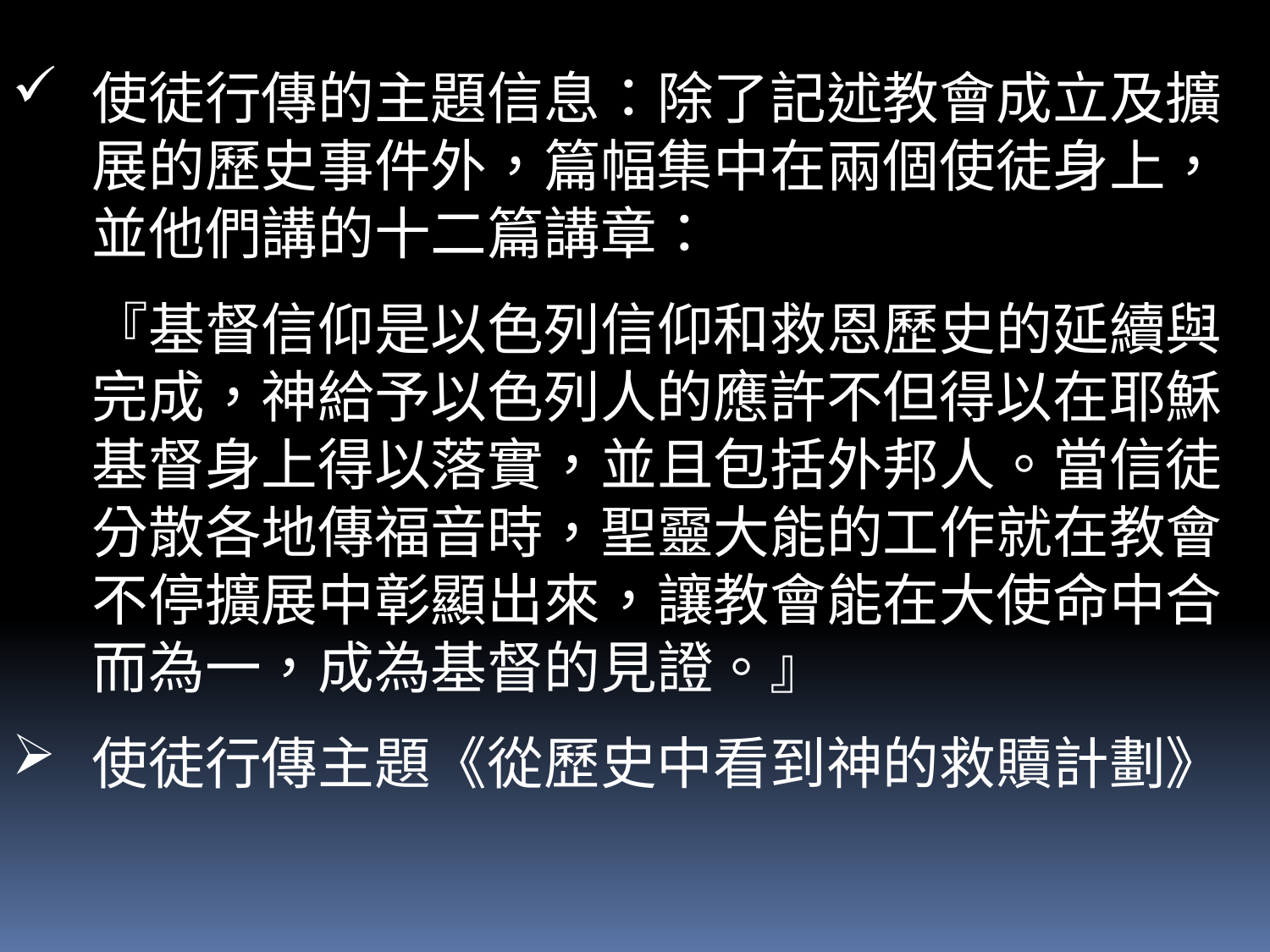

使徒行傳的主題信息：除了記述教會成立及擴展的歷史事件外，篇幅集中在兩個使徒身上，並他們講的十二篇講章：
	『基督信仰是以色列信仰和救恩歷史的延續與完成，神給予以色列人的應許不但得以在耶穌基督身上得以落實，並且包括外邦人。當信徒分散各地傳福音時，聖靈大能的工作就在教會不停擴展中彰顯出來，讓教會能在大使命中合而為一，成為基督的見證。』
使徒行傳主題《從歷史中看到神的救贖計劃》